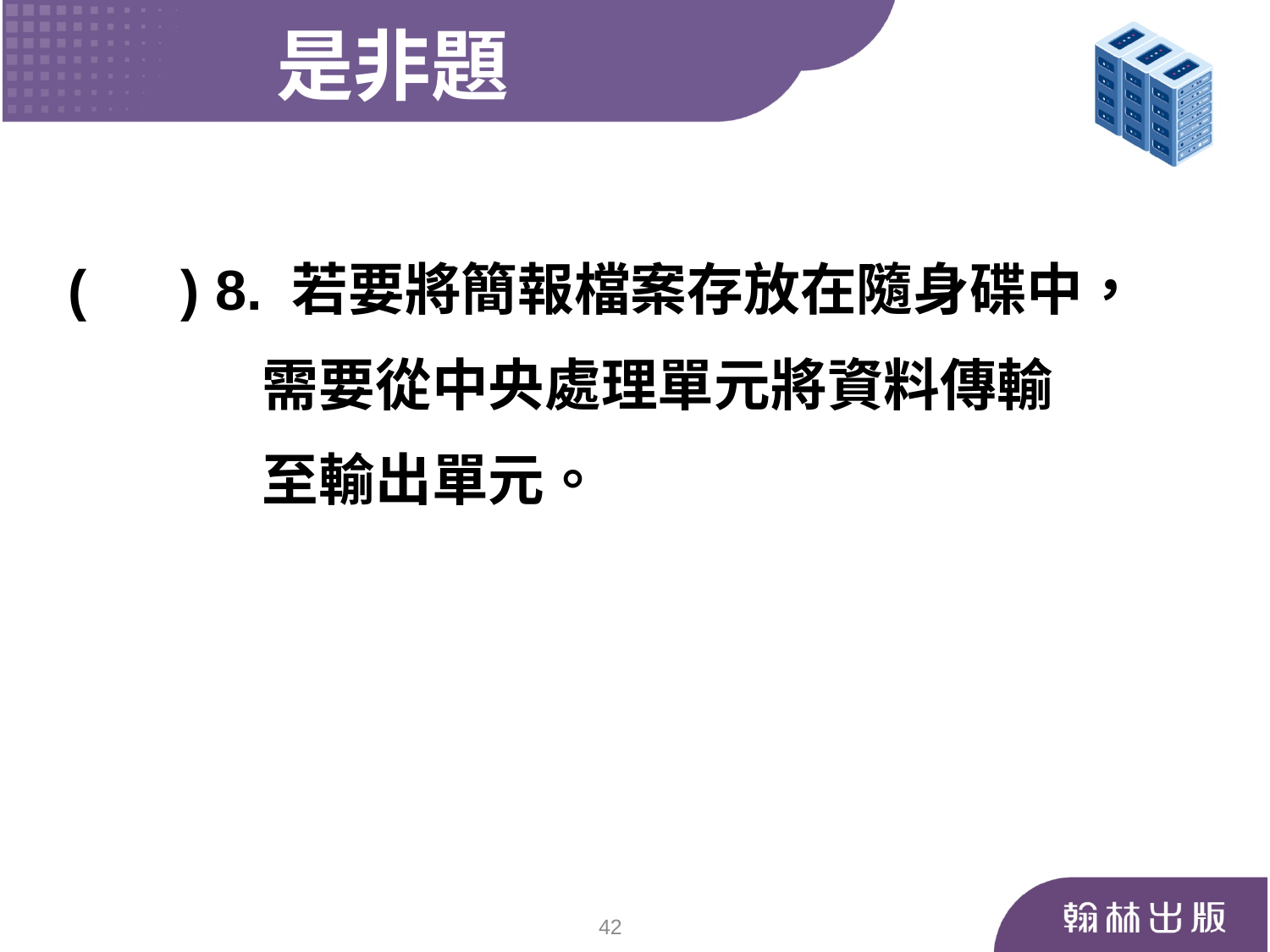

是非題
(      ) 8. 若要將簡報檔案存放在隨身碟中，
              需要從中央處理單元將資料傳輸
              至輸出單元。
42